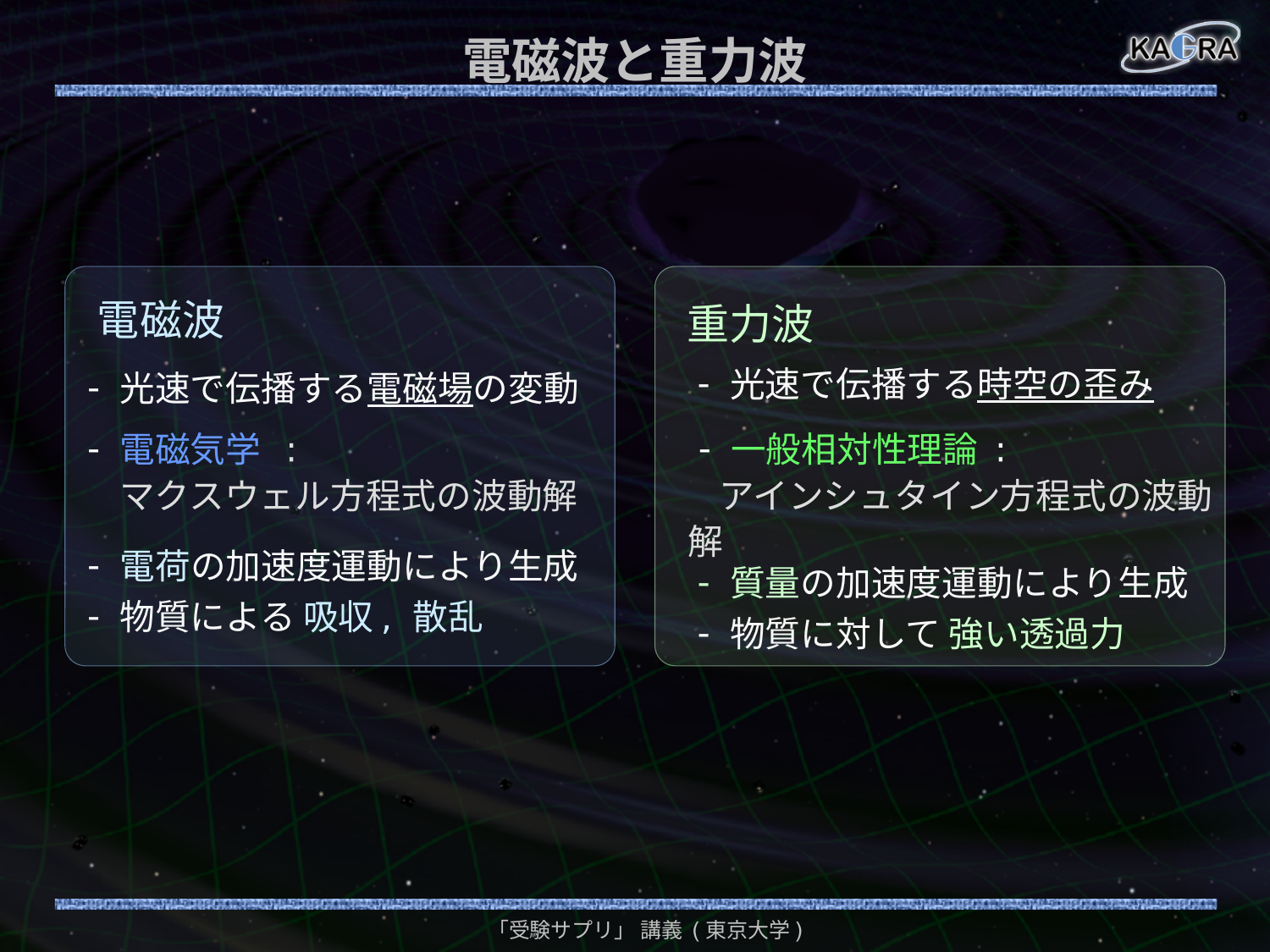

# 電磁波と重力波

電磁波
重力波
- 光速で伝播する時空の歪み
- 光速で伝播する電磁場の変動
- 電磁気学  :
   マクスウェル方程式の波動解
 - 一般相対性理論 :
   アインシュタイン方程式の波動解
- 電荷の加速度運動により生成
- 物質による 吸収, 散乱
- 質量の加速度運動により生成
- 物質に対して 強い透過力
「受験サプリ」 講義 (東京大学)